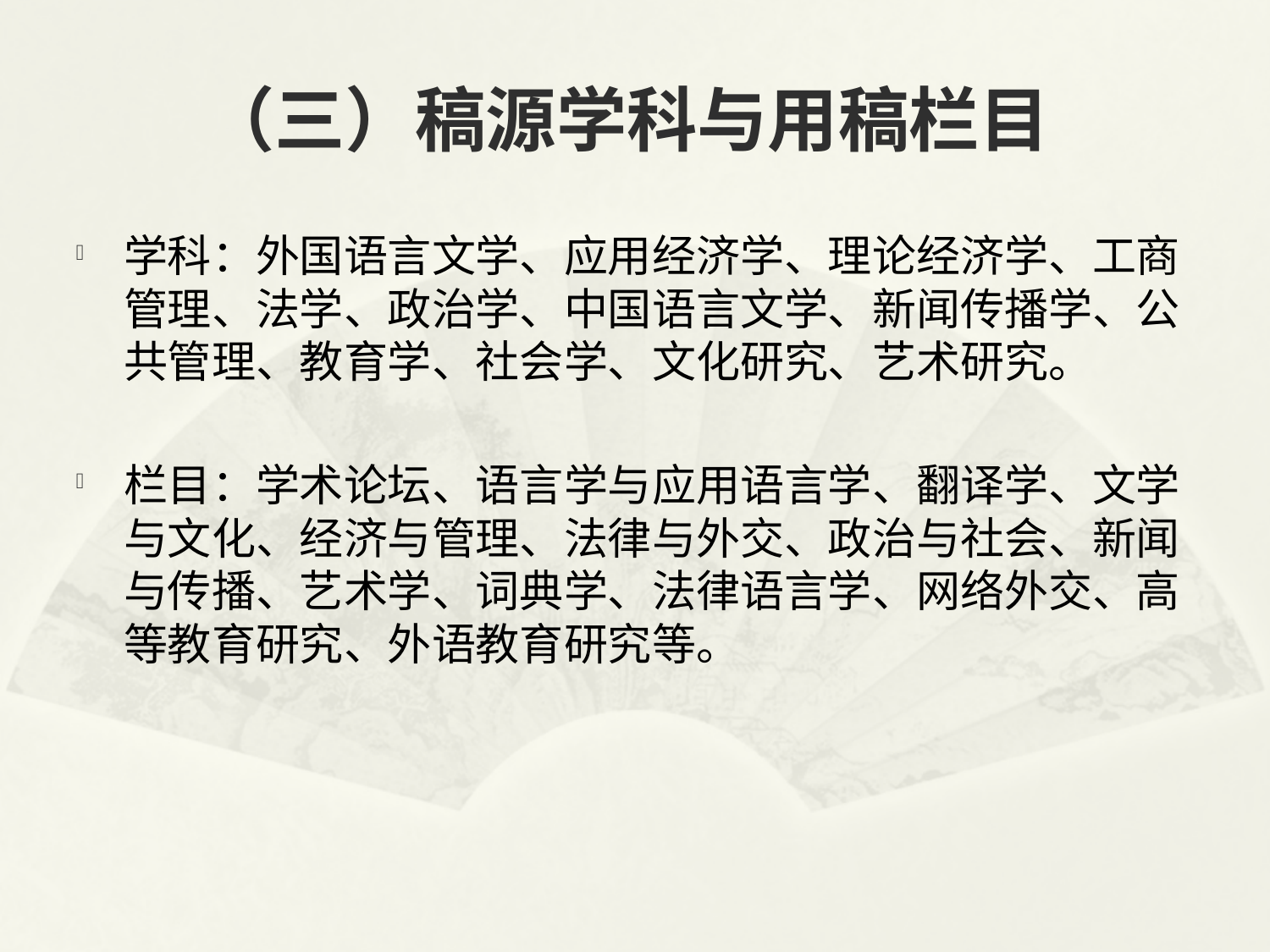

# （三）稿源学科与用稿栏目
学科：外国语言文学、应用经济学、理论经济学、工商管理、法学、政治学、中国语言文学、新闻传播学、公共管理、教育学、社会学、文化研究、艺术研究。

栏目：学术论坛、语言学与应用语言学、翻译学、文学与文化、经济与管理、法律与外交、政治与社会、新闻与传播、艺术学、词典学、法律语言学、网络外交、高等教育研究、外语教育研究等。